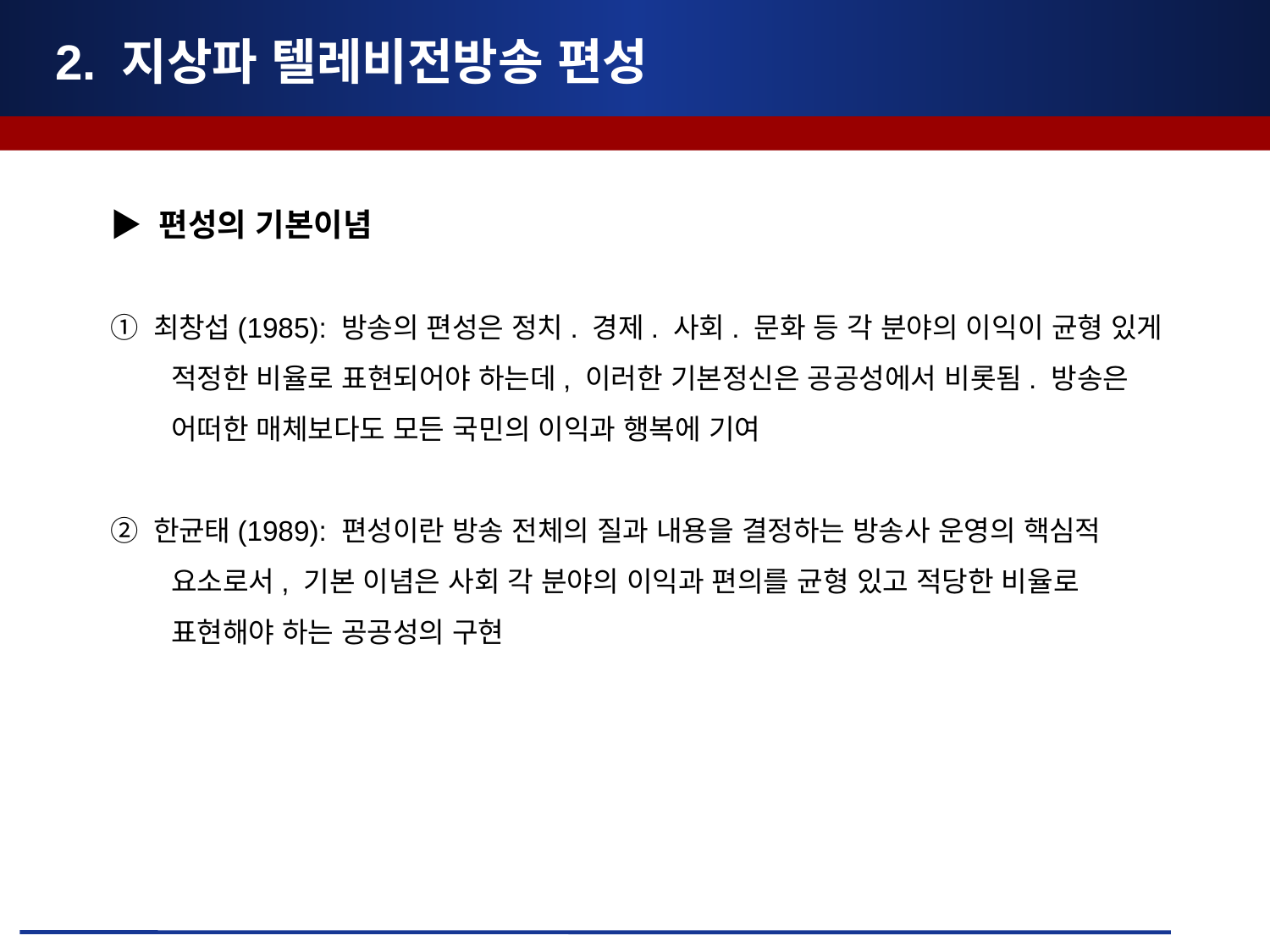

# 2. 지상파 텔레비전방송 편성
▶ 편성의 기본이념

① 최창섭(1985): 방송의 편성은 정치. 경제. 사회. 문화 등 각 분야의 이익이 균형 있게 적정한 비율로 표현되어야 하는데, 이러한 기본정신은 공공성에서 비롯됨. 방송은 어떠한 매체보다도 모든 국민의 이익과 행복에 기여

② 한균태(1989): 편성이란 방송 전체의 질과 내용을 결정하는 방송사 운영의 핵심적 요소로서, 기본 이념은 사회 각 분야의 이익과 편의를 균형 있고 적당한 비율로 표현해야 하는 공공성의 구현